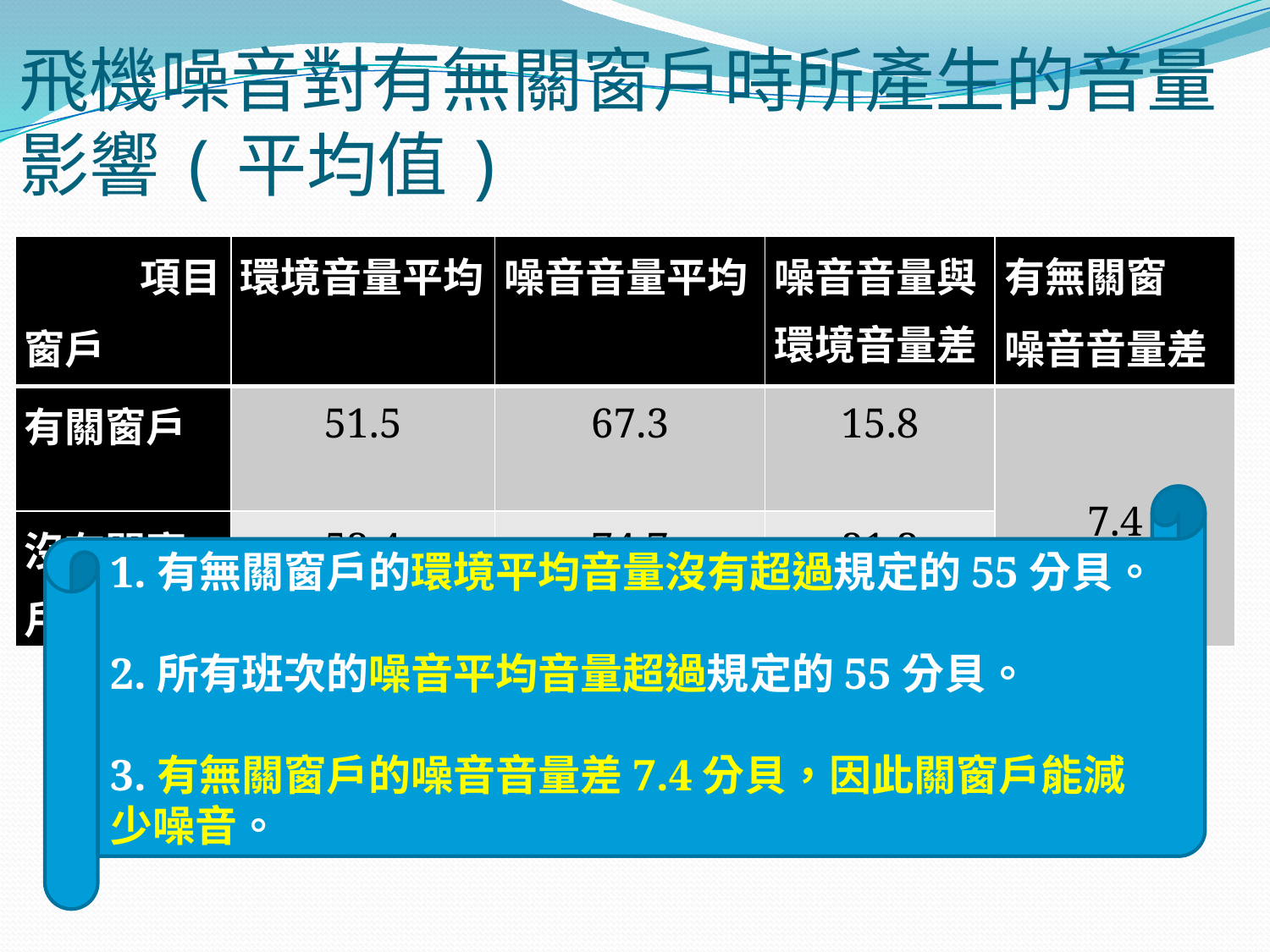

# 飛機噪音對有無關窗戶時所產生的音量影響(平均值)
| 項目 窗戶 | 環境音量平均 | 噪音音量平均 | 噪音音量與環境音量差 | 有無關窗 噪音音量差 |
| --- | --- | --- | --- | --- |
| 有關窗戶 | 51.5 | 67.3 | 15.8 | 7.4 |
| 沒有關窗戶 | 53.4 | 74.7 | 21.3 |  |

1.有無關窗戶的環境平均音量沒有超過規定的55分貝。

2.所有班次的噪音平均音量超過規定的55分貝。

3.有無關窗戶的噪音音量差7.4分貝，因此關窗戶能減少噪音。